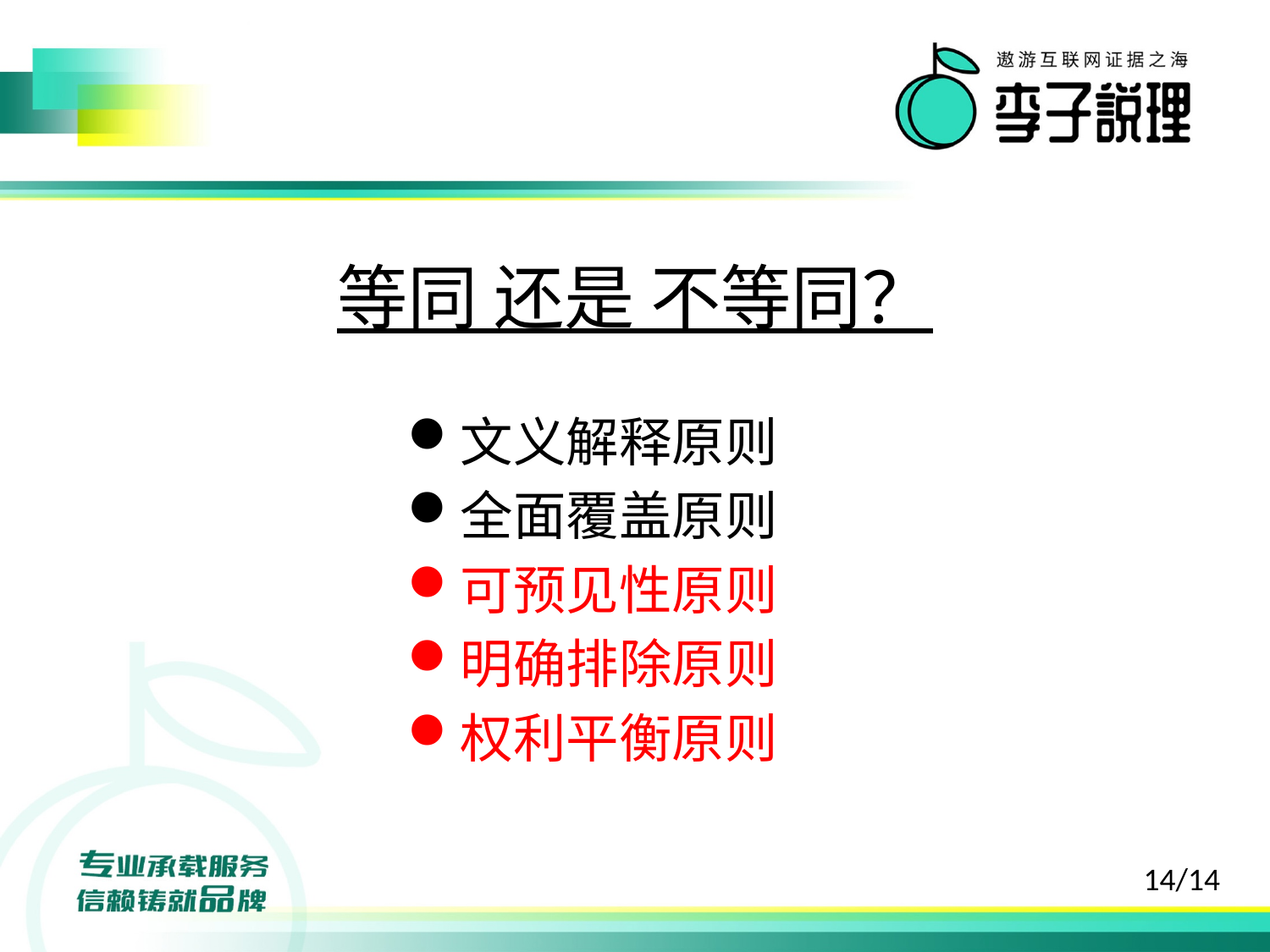

# 等同 还是 不等同？

文义解释原则
全面覆盖原则
可预见性原则
明确排除原则
权利平衡原则

14/14